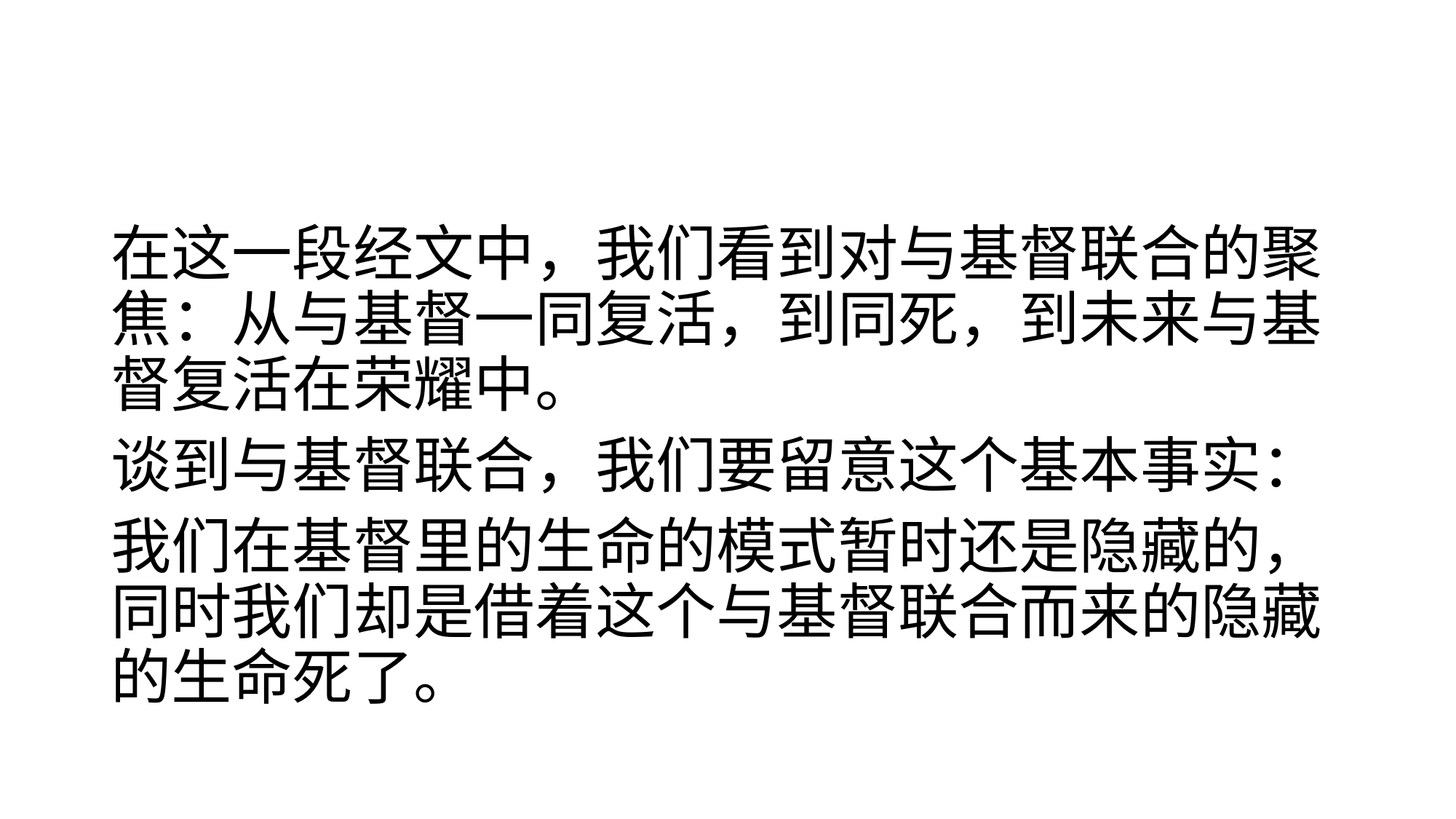

#
在这一段经文中，我们看到对与基督联合的聚焦：从与基督一同复活，到同死，到未来与基督复活在荣耀中。
谈到与基督联合，我们要留意这个基本事实：
我们在基督里的生命的模式暂时还是隐藏的，同时我们却是借着这个与基督联合而来的隐藏的生命死了。